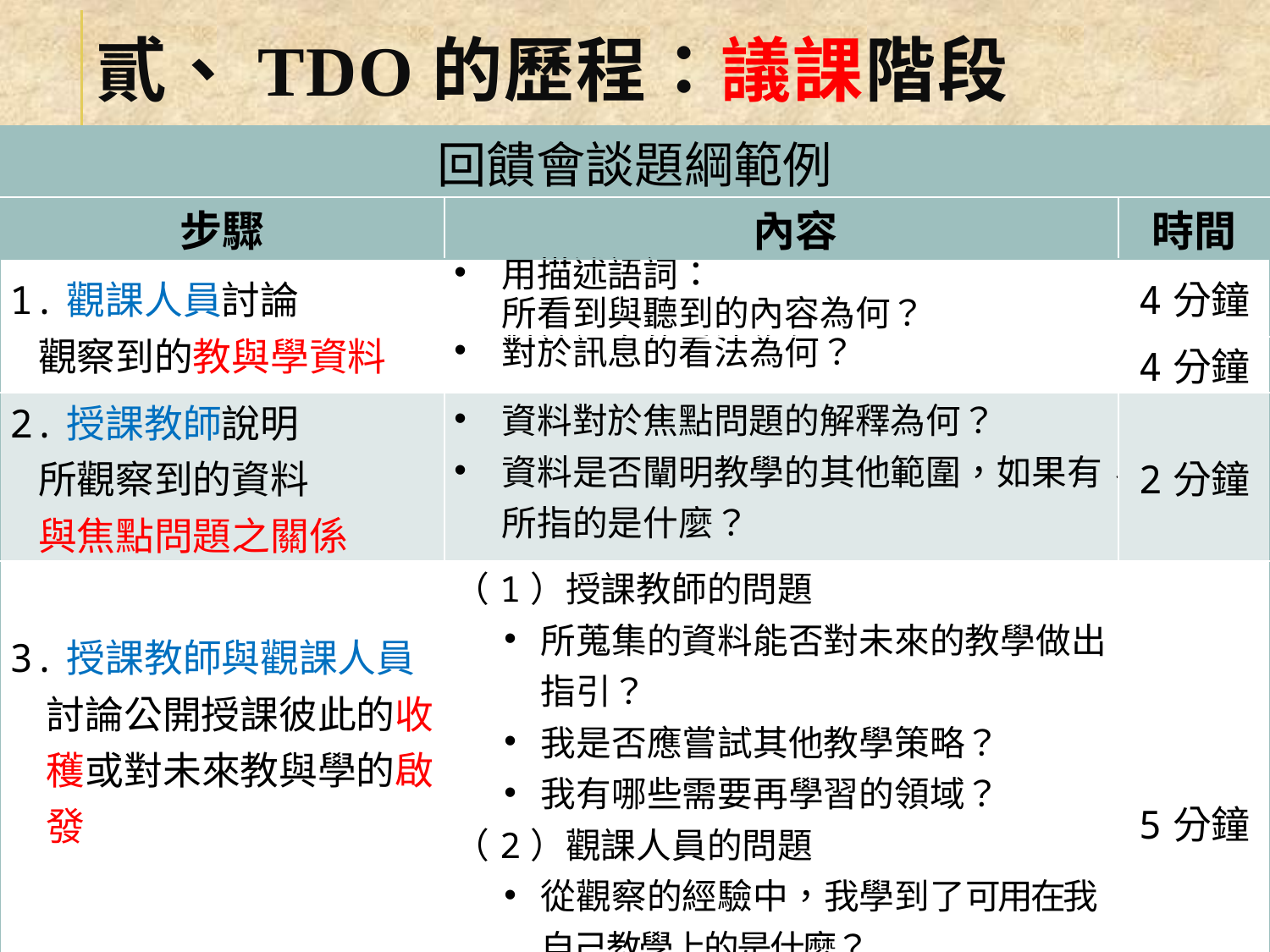

# 貳、TDO的歷程：議課階段
| 回饋會談題綱範例 |  |  |
| --- | --- | --- |
| 步驟 | 內容 | 時間 |
| 1.觀課人員討論 觀察到的教與學資料 | 用描述語詞： 所看到與聽到的內容為何？ | 4分鐘 |
|  | 對於訊息的看法為何？ | 4分鐘 |
| 2.授課教師說明 所觀察到的資料 與焦點問題之關係 | 資料對於焦點問題的解釋為何？ 資料是否闡明教學的其他範圍，如果有，所指的是什麼？ | 2分鐘 |
| 3.授課教師與觀課人員討論公開授課彼此的收穫或對未來教與學的啟發 | （1）授課教師的問題 所蒐集的資料能否對未來的教學做出指引？ 我是否應嘗試其他教學策略？ 我有哪些需要再學習的領域？ （2）觀課人員的問題 從觀察的經驗中，我學到了可用在我自己教學上的是什麼？ | 5分鐘 |
| 4.授課教師(或社群) 預定專業成長計畫 | 未來可以透過哪些方式進行專業成長？ |  |
39